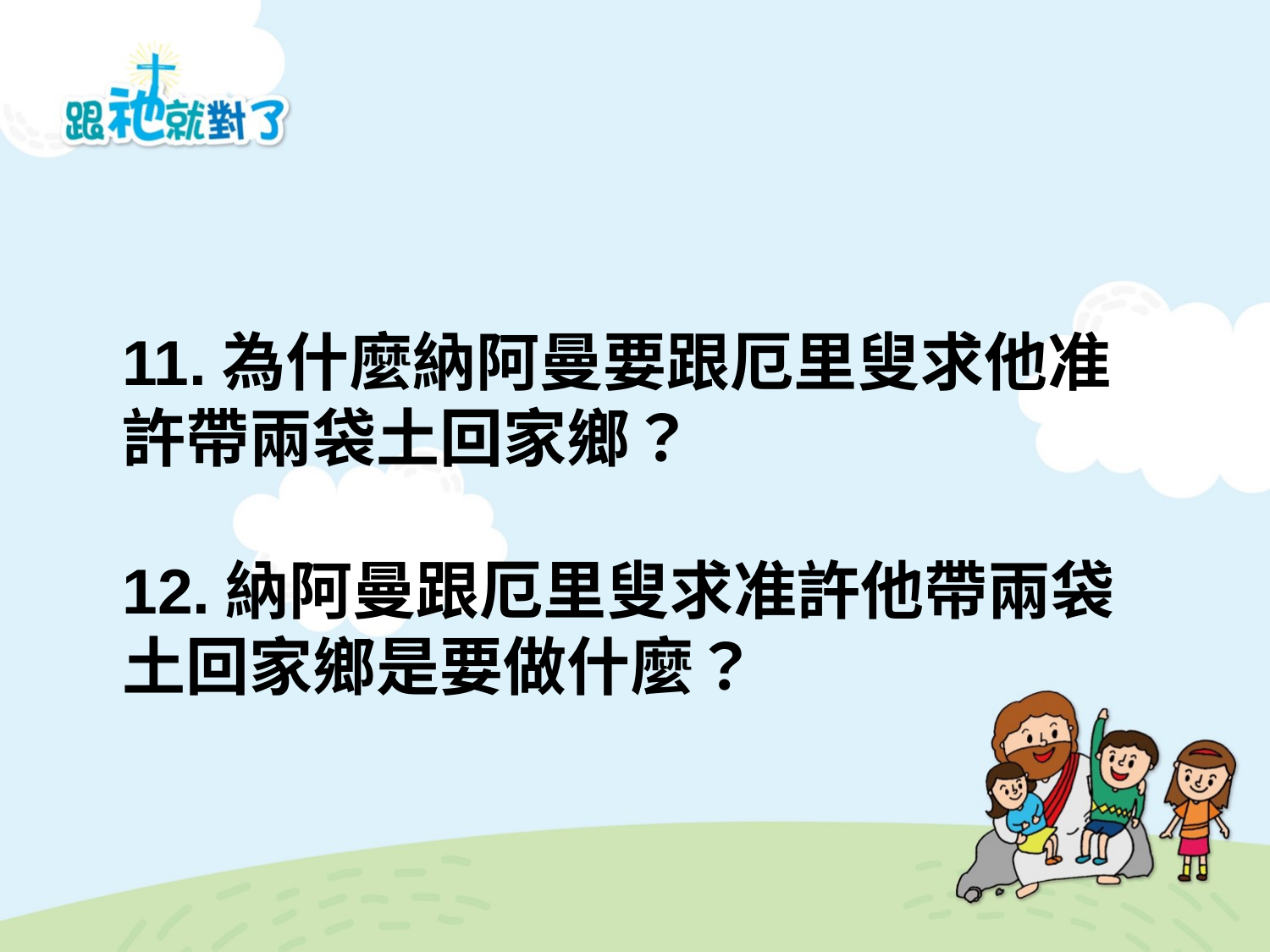

11.為什麼納阿曼要跟厄里叟求他准許帶兩袋土回家鄉？

12.納阿曼跟厄里叟求准許他帶兩袋土回家鄉是要做什麼？